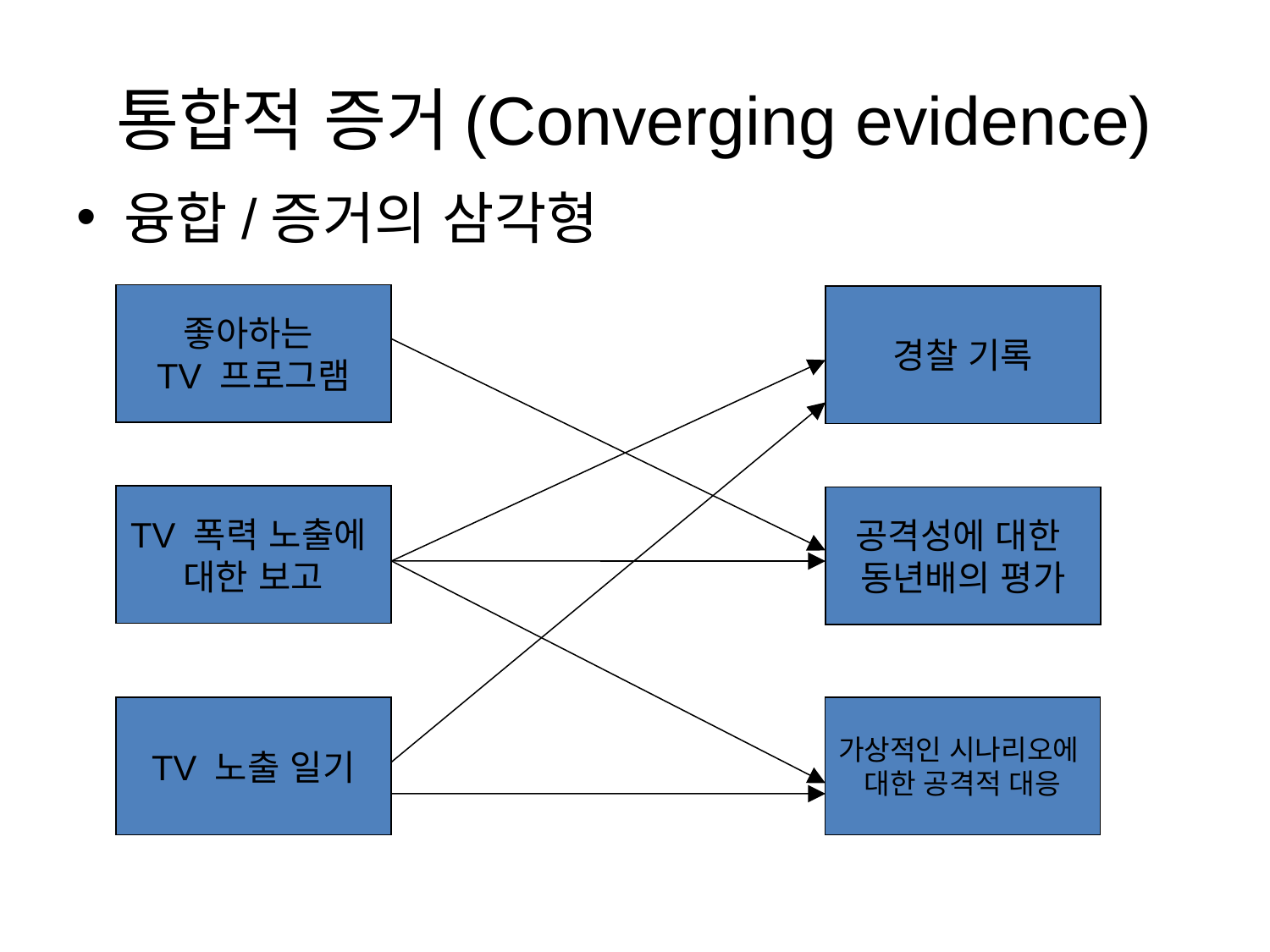

# 통합적 증거(Converging evidence)
융합/증거의 삼각형
좋아하는
TV 프로그램
경찰 기록

TV 폭력 노출에
대한 보고
공격성에 대한
동년배의 평가

TV 노출 일기
가상적인 시나리오에
대한 공격적 대응